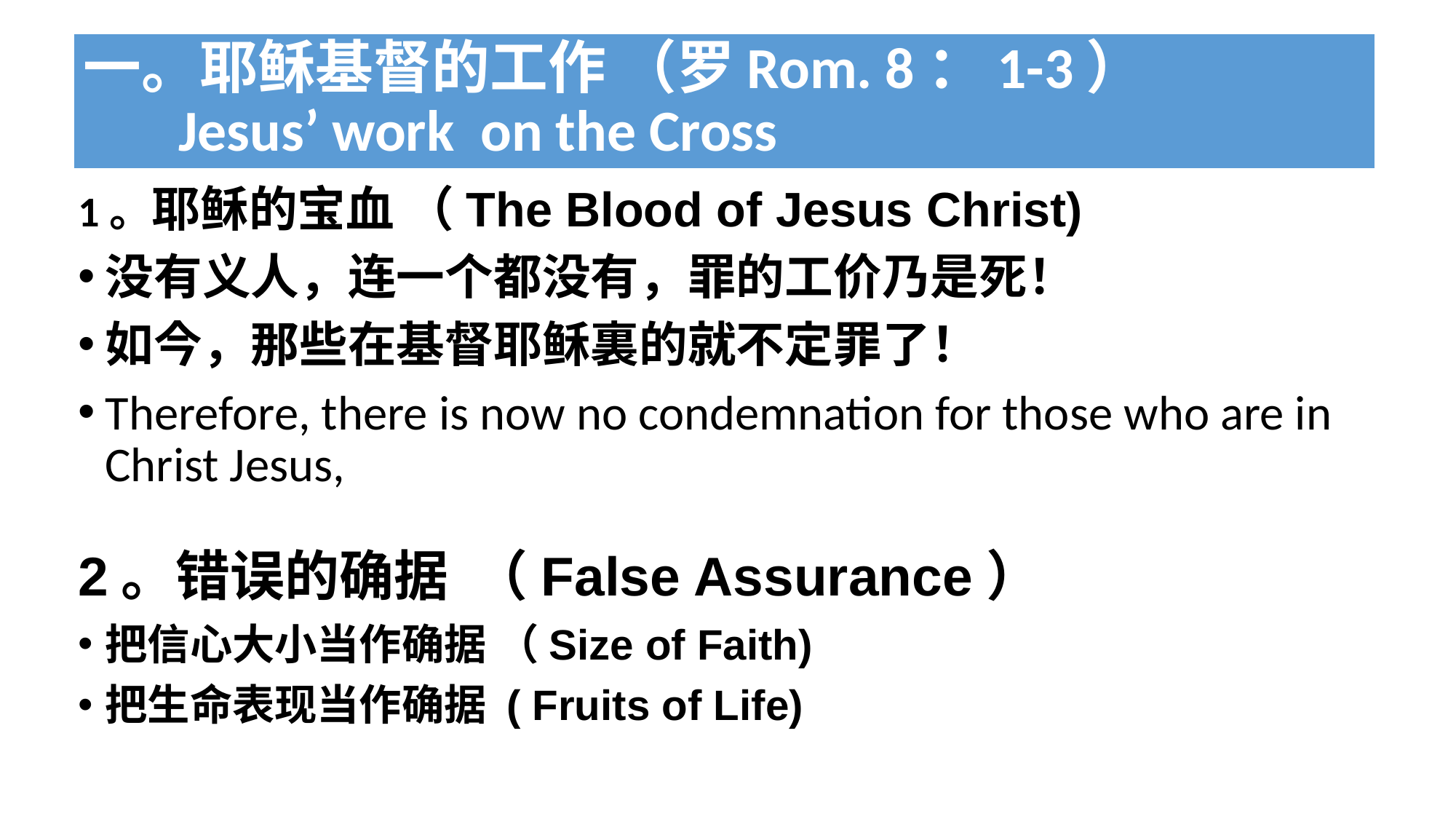

# 一。耶稣基督的工作 （罗Rom. 8：1-3） Jesus’ work  on the Cross
1。耶稣的宝血 （The Blood of Jesus Christ)
没有义人，连一个都没有，罪的工价乃是死！
如今，那些在基督耶稣裏的就不定罪了！
Therefore, there is now no condemnation for those who are in Christ Jesus,

2。错误的确据  （False Assurance）
把信心大小当作确据 （Size of Faith)
把生命表现当作确据 ( Fruits of Life)